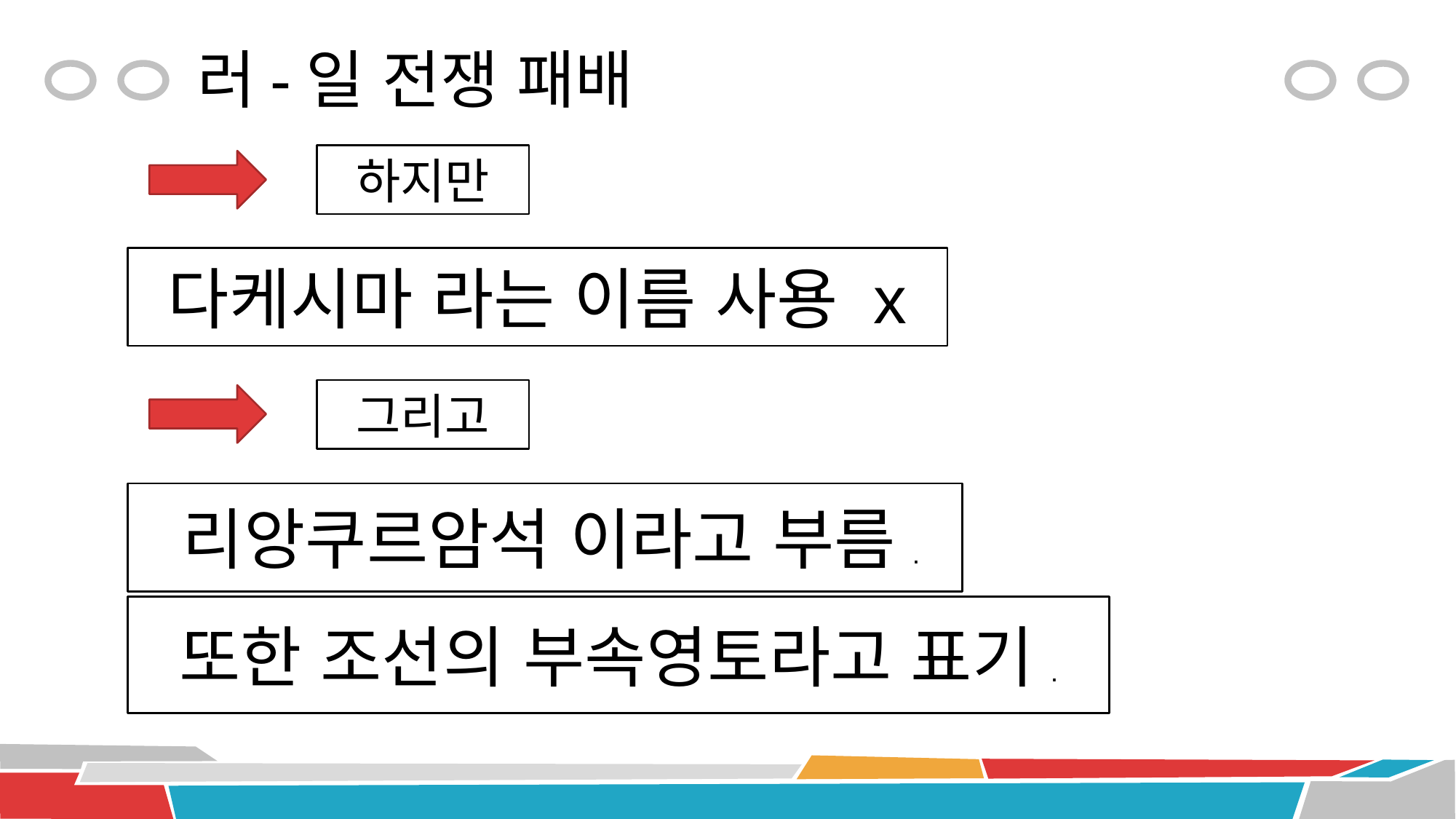

# 러-일 전쟁 패배
하지만

다케시마 라는 이름 사용 x
그리고

 리앙쿠르암석 이라고 부름.
또한 조선의 부속영토라고 표기.